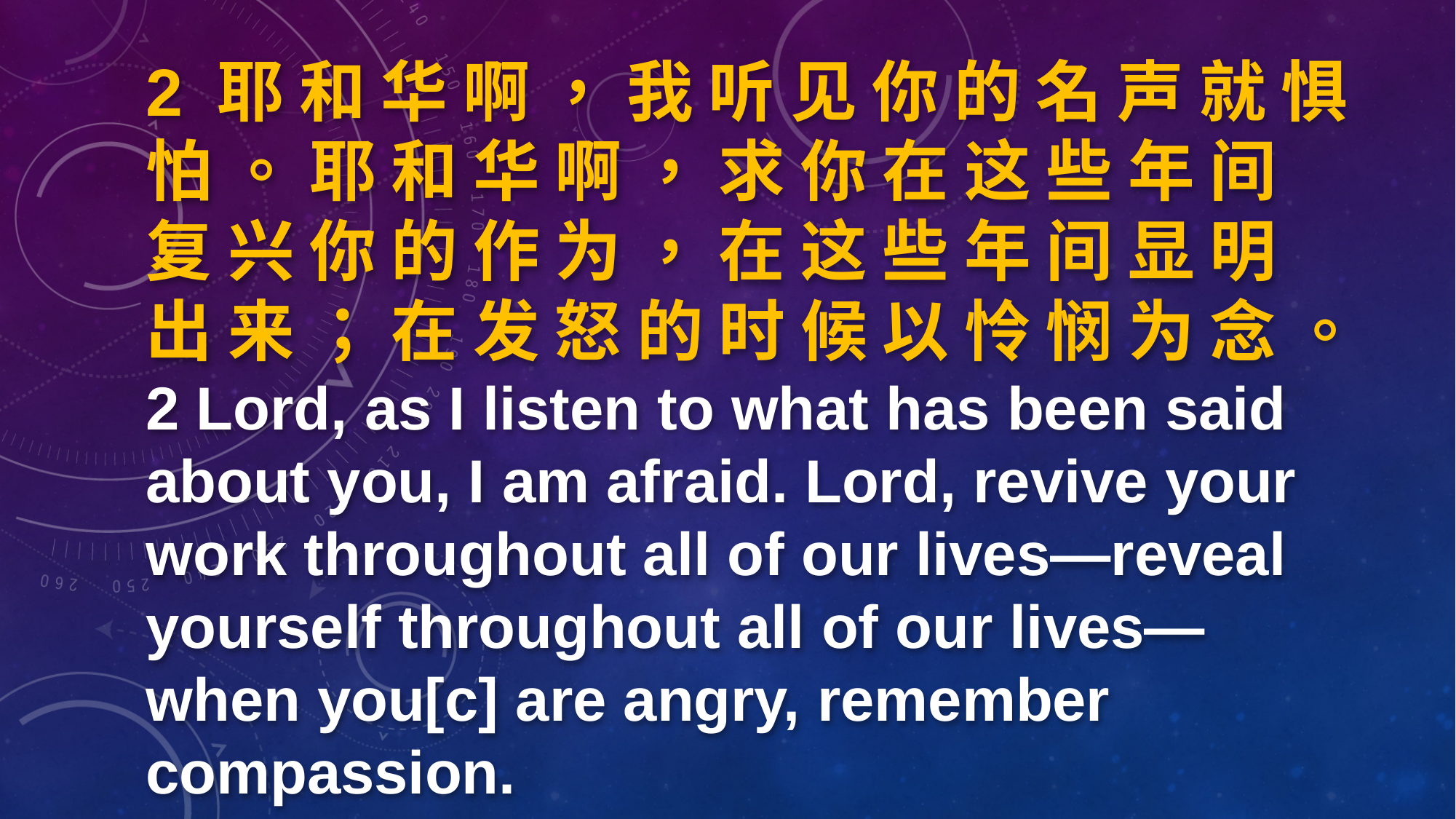

2 耶 和 华 啊 ， 我 听 见 你 的 名 声 就 惧 怕 。 耶 和 华 啊 ， 求 你 在 这 些 年 间 复 兴 你 的 作 为 ， 在 这 些 年 间 显 明 出 来 ； 在 发 怒 的 时 候 以 怜 悯 为 念 。
2 Lord, as I listen to what has been said about you, I am afraid. Lord, revive your work throughout all of our lives—reveal yourself throughout all of our lives—when you[c] are angry, remember compassion.